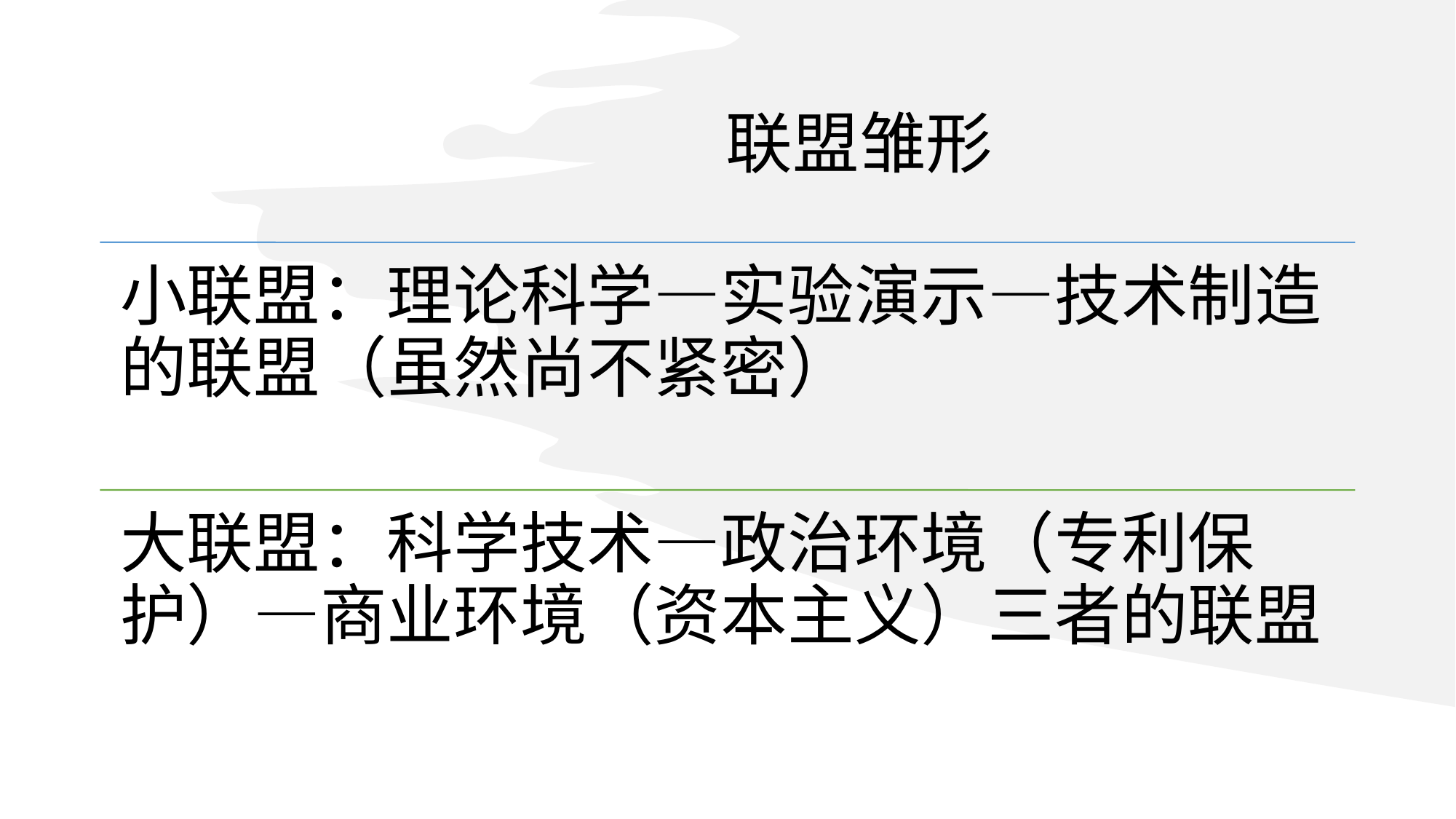

# 联盟雏形
小联盟：理论科学—实验演示—技术制造的联盟（虽然尚不紧密）
大联盟：科学技术—政治环境（专利保护）—商业环境（资本主义）三者的联盟